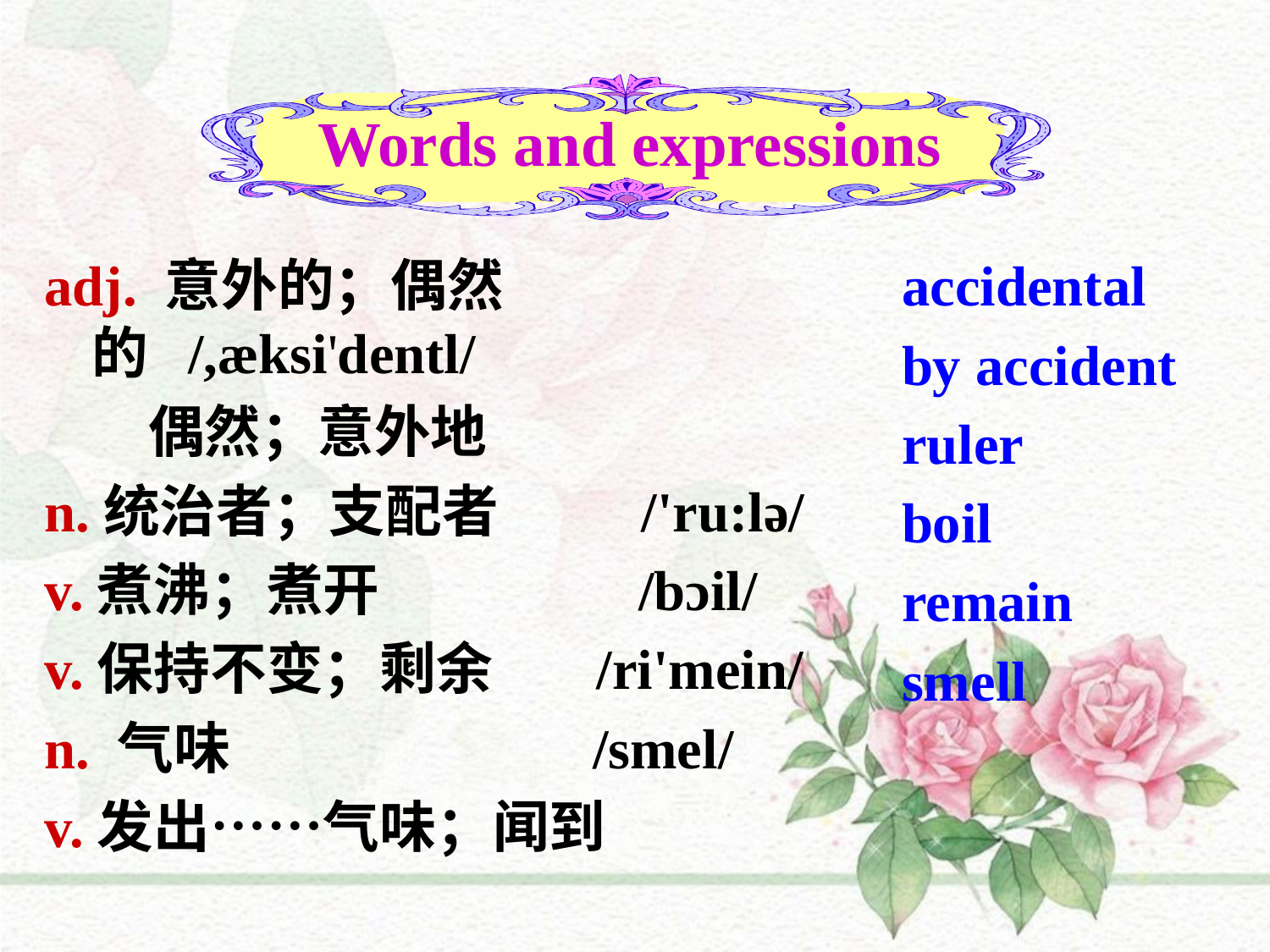

Words and expressions
adj. 意外的；偶然的  /,æksi'dentl/
       偶然；意外地
n.统治者；支配者          /'ru:lə/
v.煮沸；煮开                   /bɔil/
v.保持不变；剩余       /ri'mein/
n. 气味                           /smel/
v.发出……气味；闻到
accidental
by accident
ruler
boil
remain
smell